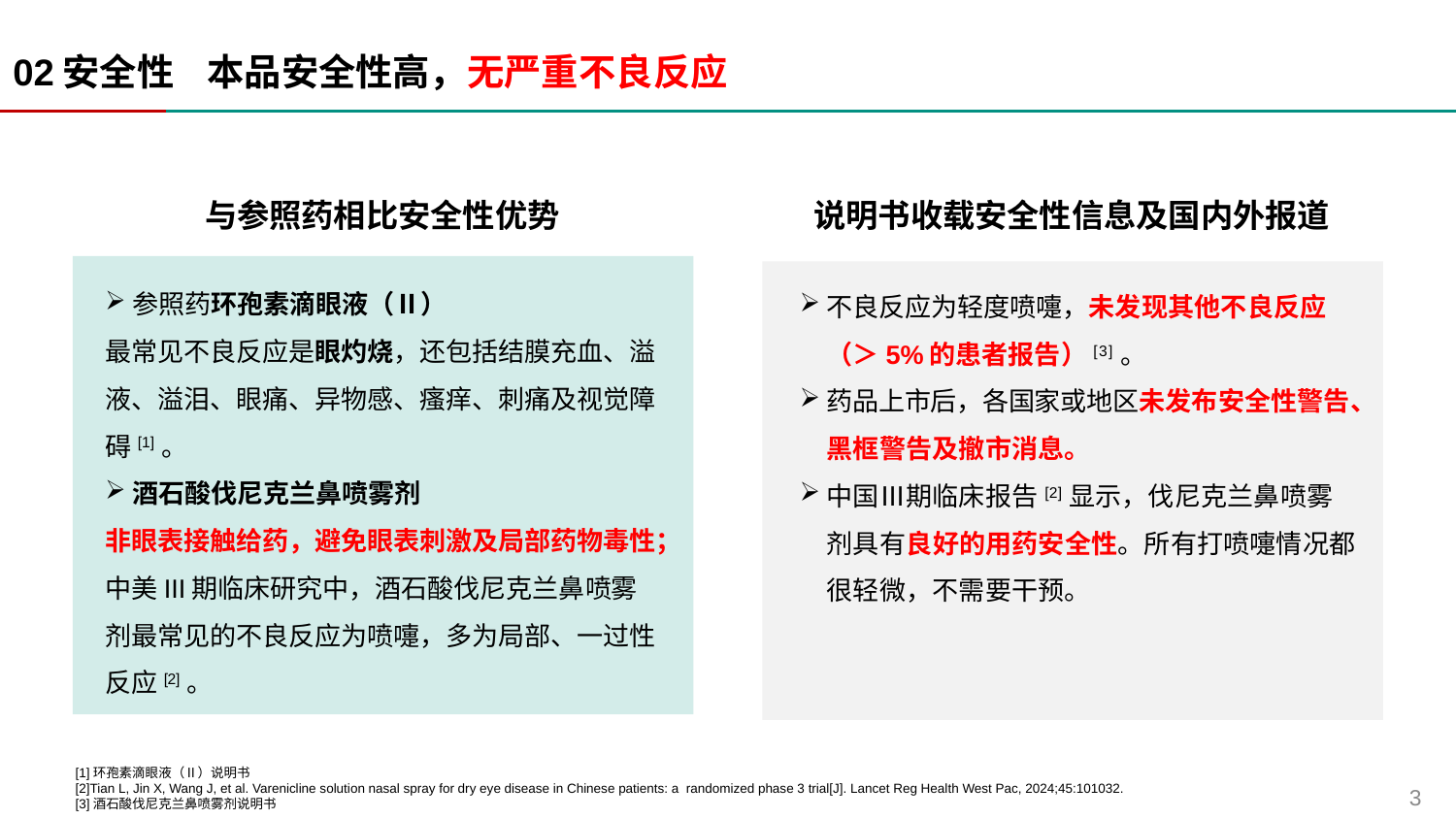

# 02安全性    本品安全性高，无严重不良反应
与参照药相比安全性优势
说明书收载安全性信息及国内外报道

参照药环孢素滴眼液（Ⅱ）
最常见不良反应是眼灼烧，还包括结膜充血、溢液、溢泪、眼痛、异物感、瘙痒、刺痛及视觉障碍[1]。
酒石酸伐尼克兰鼻喷雾剂
非眼表接触给药，避免眼表刺激及局部药物毒性；
中美III期临床研究中，酒石酸伐尼克兰鼻喷雾剂最常见的不良反应为喷嚏，多为局部、一过性反应[2]。
不良反应为轻度喷嚏，未发现其他不良反应（＞5%的患者报告）[3]。
药品上市后，各国家或地区未发布安全性警告、黑框警告及撤市消息。
中国Ⅲ期临床报告[2]显示，伐尼克兰鼻喷雾剂具有良好的用药安全性。所有打喷嚏情况都很轻微，不需要干预。

[1]环孢素滴眼液（Ⅱ）说明书
[2]Tian L, Jin X, Wang J, et al. Varenicline solution nasal spray for dry eye disease in Chinese patients: a  randomized phase 3 trial[J]. Lancet Reg Health West Pac, 2024;45:101032.
[3]酒石酸伐尼克兰鼻喷雾剂说明书
3